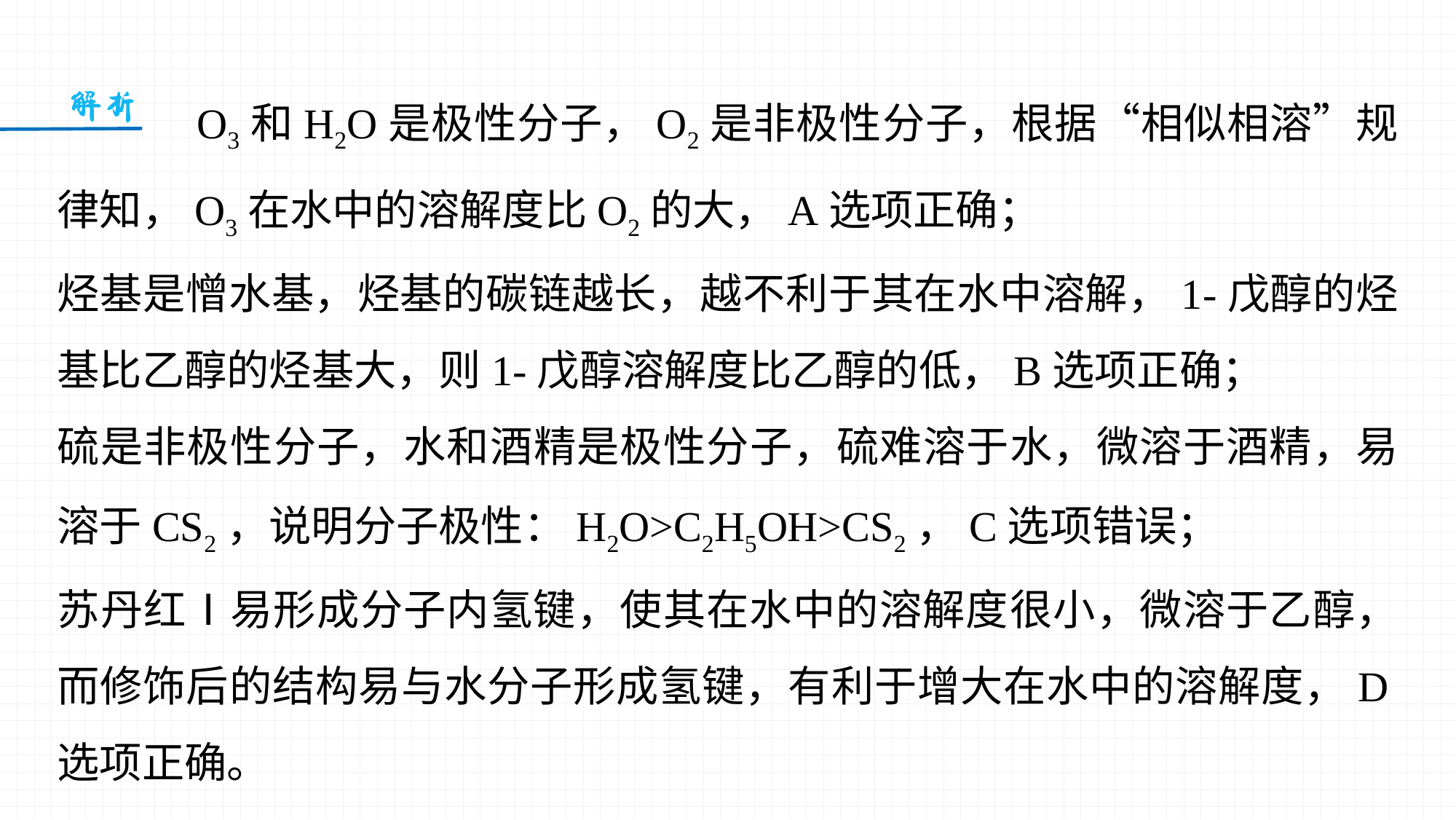

O3和H2O是极性分子，O2是非极性分子，根据“相似相溶”规律知，O3在水中的溶解度比O2的大，A选项正确；
烃基是憎水基，烃基的碳链越长，越不利于其在水中溶解，1-戊醇的烃基比乙醇的烃基大，则1-戊醇溶解度比乙醇的低，B选项正确；
硫是非极性分子，水和酒精是极性分子，硫难溶于水，微溶于酒精，易溶于CS2，说明分子极性：H2O>C2H5OH>CS2，C选项错误；
苏丹红Ⅰ易形成分子内氢键，使其在水中的溶解度很小，微溶于乙醇，而修饰后的结构易与水分子形成氢键，有利于增大在水中的溶解度，D选项正确。